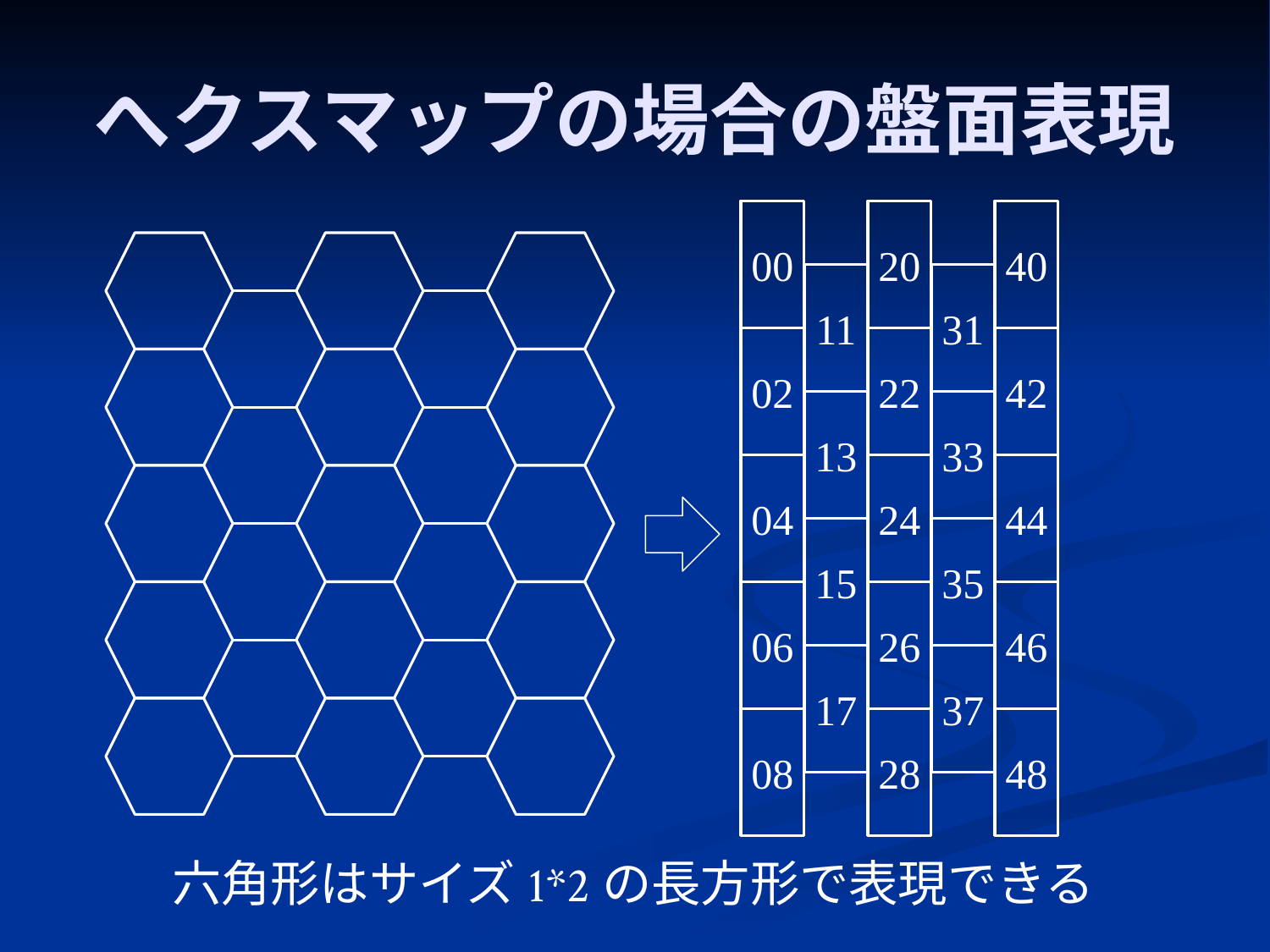

# へクスマップの場合の盤面表現
00
20
40
11
31
02
22
42
13
33
04
24
44

15
35
06
26
46
17
37
08
28
48

六角形はサイズ1*2の長方形で表現できる